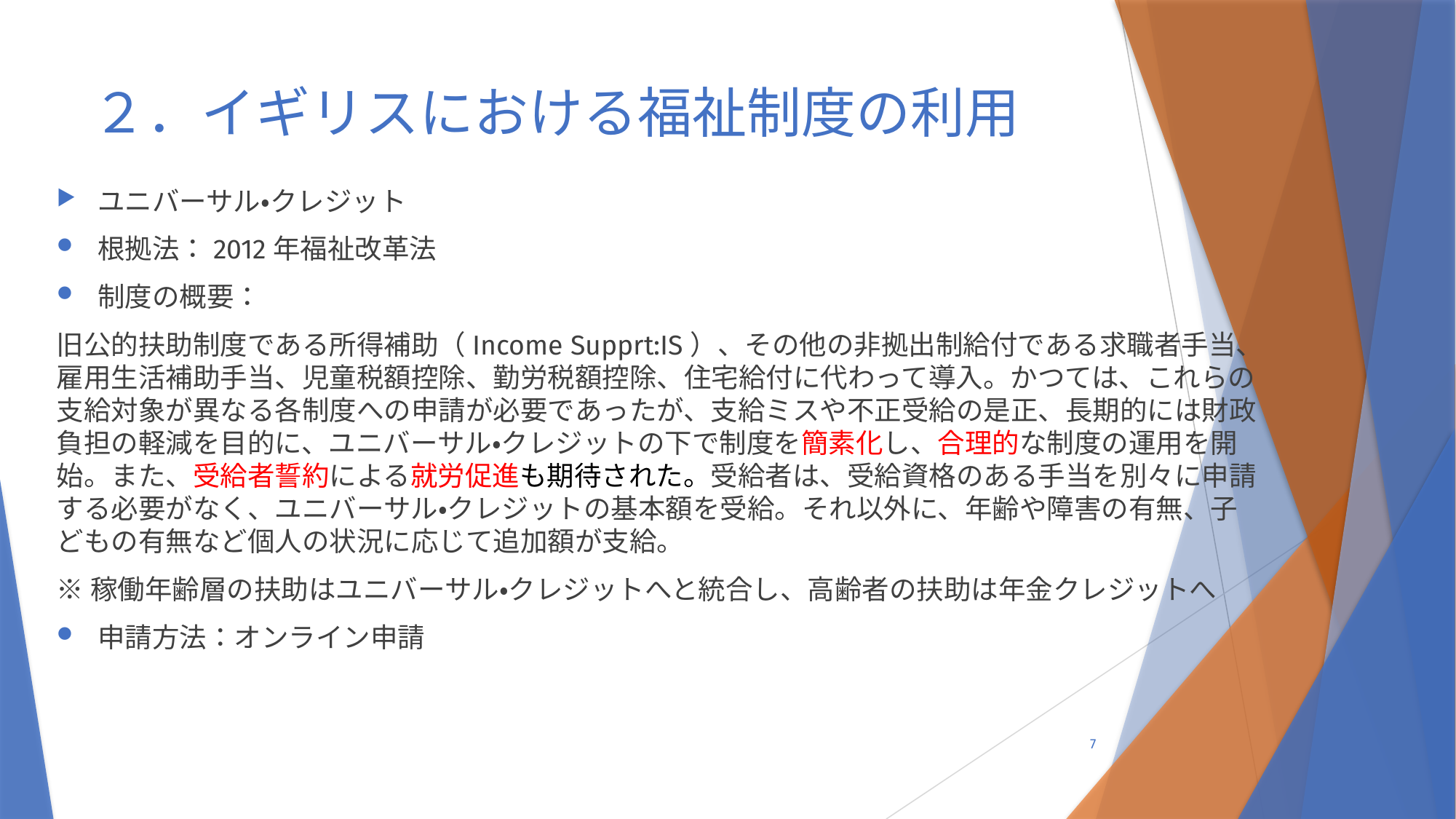

# ２．イギリスにおける福祉制度の利用
ユニバーサル・クレジット
根拠法：2012年福祉改革法
制度の概要：
旧公的扶助制度である所得補助（Income Supprt:IS）、その他の非拠出制給付である求職者手当、雇用生活補助手当、児童税額控除、勤労税額控除、住宅給付に代わって導入。かつては、これらの支給対象が異なる各制度への申請が必要であったが、支給ミスや不正受給の是正、長期的には財政負担の軽減を目的に、ユニバーサル・クレジットの下で制度を簡素化し、合理的な制度の運用を開始。また、受給者誓約による就労促進も期待された。受給者は、受給資格のある手当を別々に申請する必要がなく、ユニバーサル・クレジットの基本額を受給。それ以外に、年齢や障害の有無、子どもの有無など個人の状況に応じて追加額が支給。
※稼働年齢層の扶助はユニバーサル・クレジットへと統合し、高齢者の扶助は年金クレジットへ
申請方法：オンライン申請

7